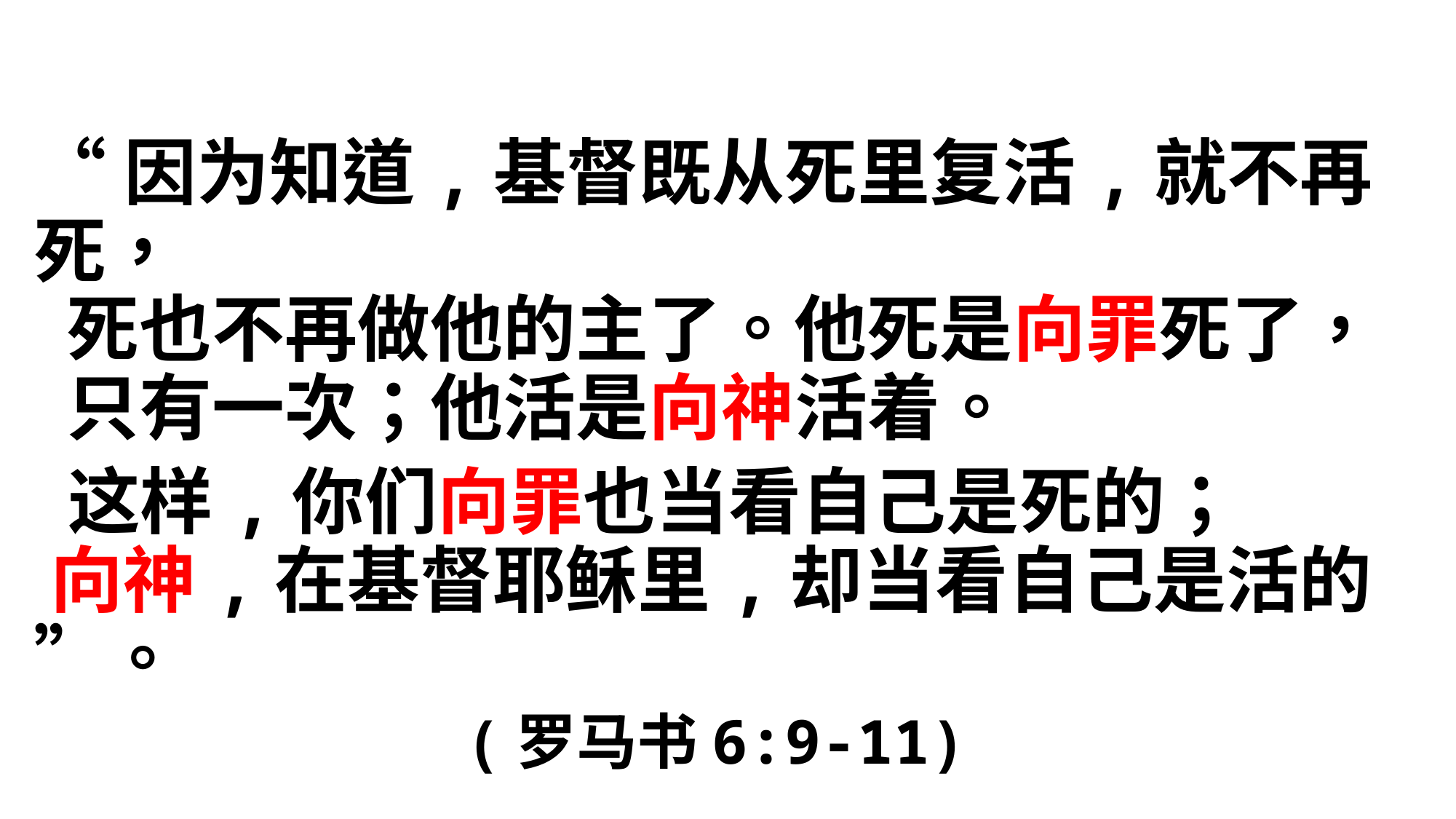

“因为知道,基督既从死里复活,就不再死，
  死也不再做他的主了。他死是向罪死了，
  只有一次；他活是向神活着。
 这样,你们向罪也当看自己是死的；
 向神,在基督耶稣里,却当看自己是活的”。
                         (罗马书6:9-11)